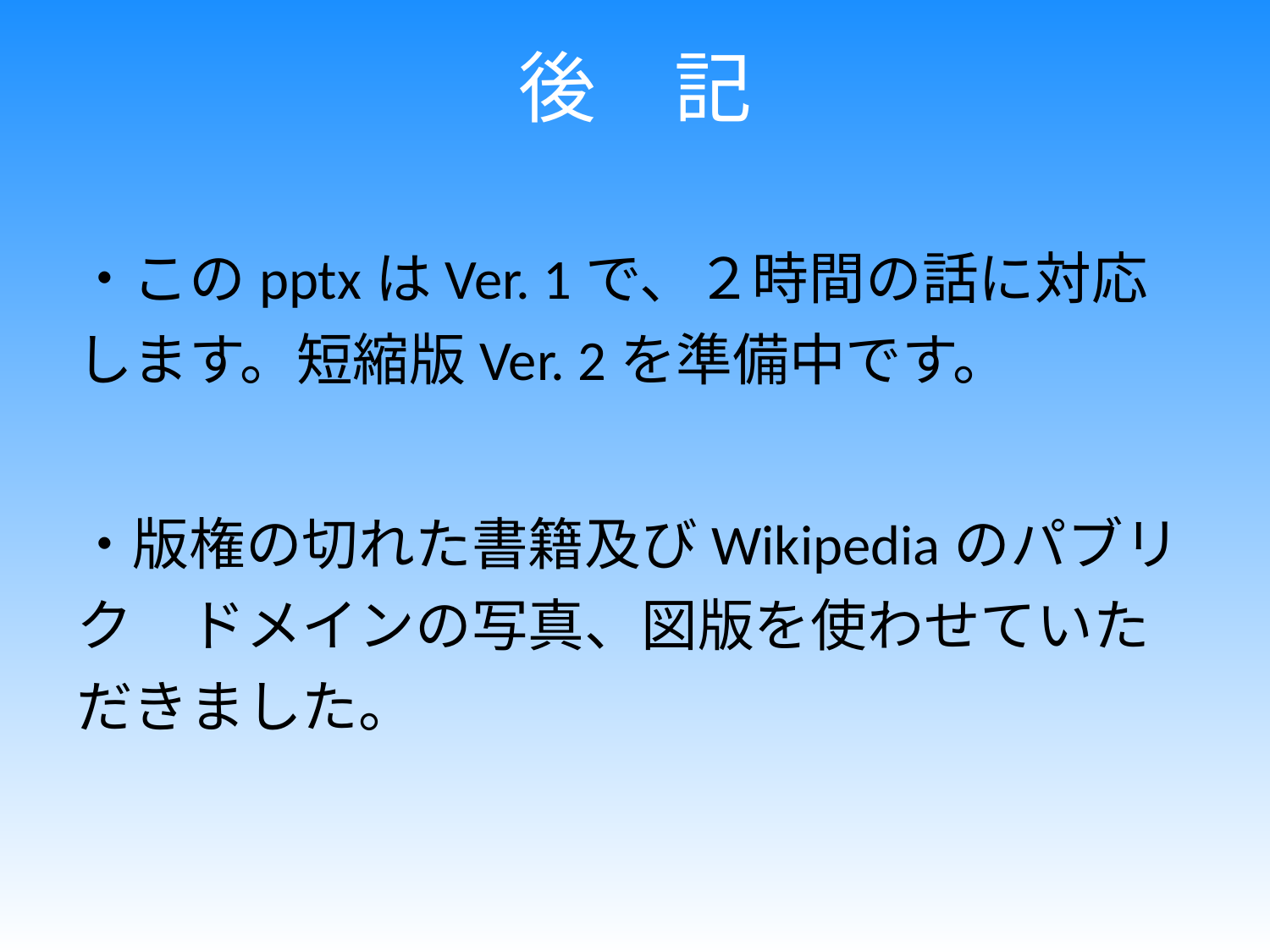

# 後　記
・このpptxはVer. 1で、２時間の話に対応します。短縮版Ver. 2を準備中です。

・版権の切れた書籍及びWikipediaのパブリク　ドメインの写真、図版を使わせていただきました。